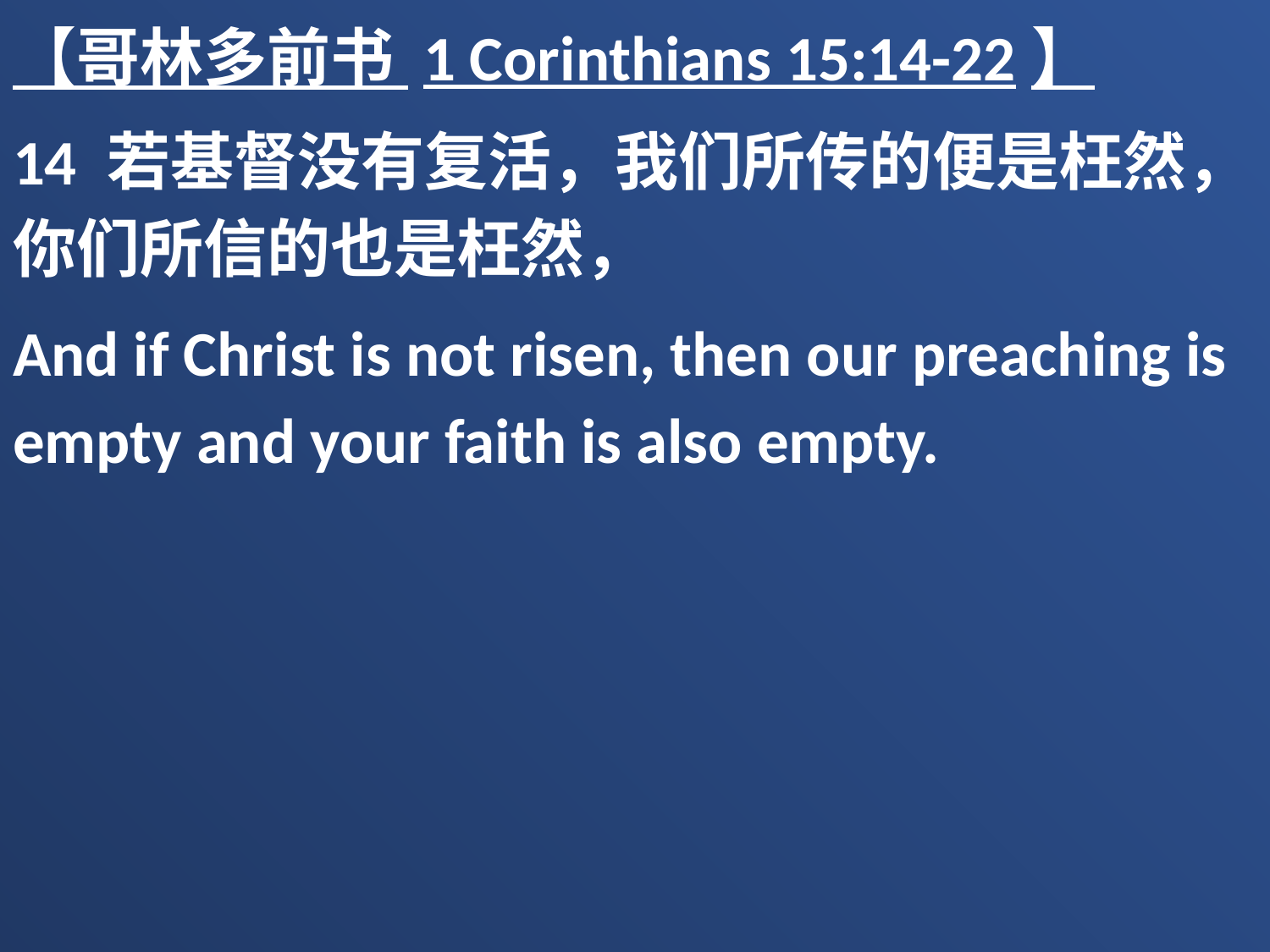

【哥林多前书 1 Corinthians 15:14-22】
14 若基督没有复活，我们所传的便是枉然，你们所信的也是枉然，
And if Christ is not risen, then our preaching is empty and your faith is also empty.